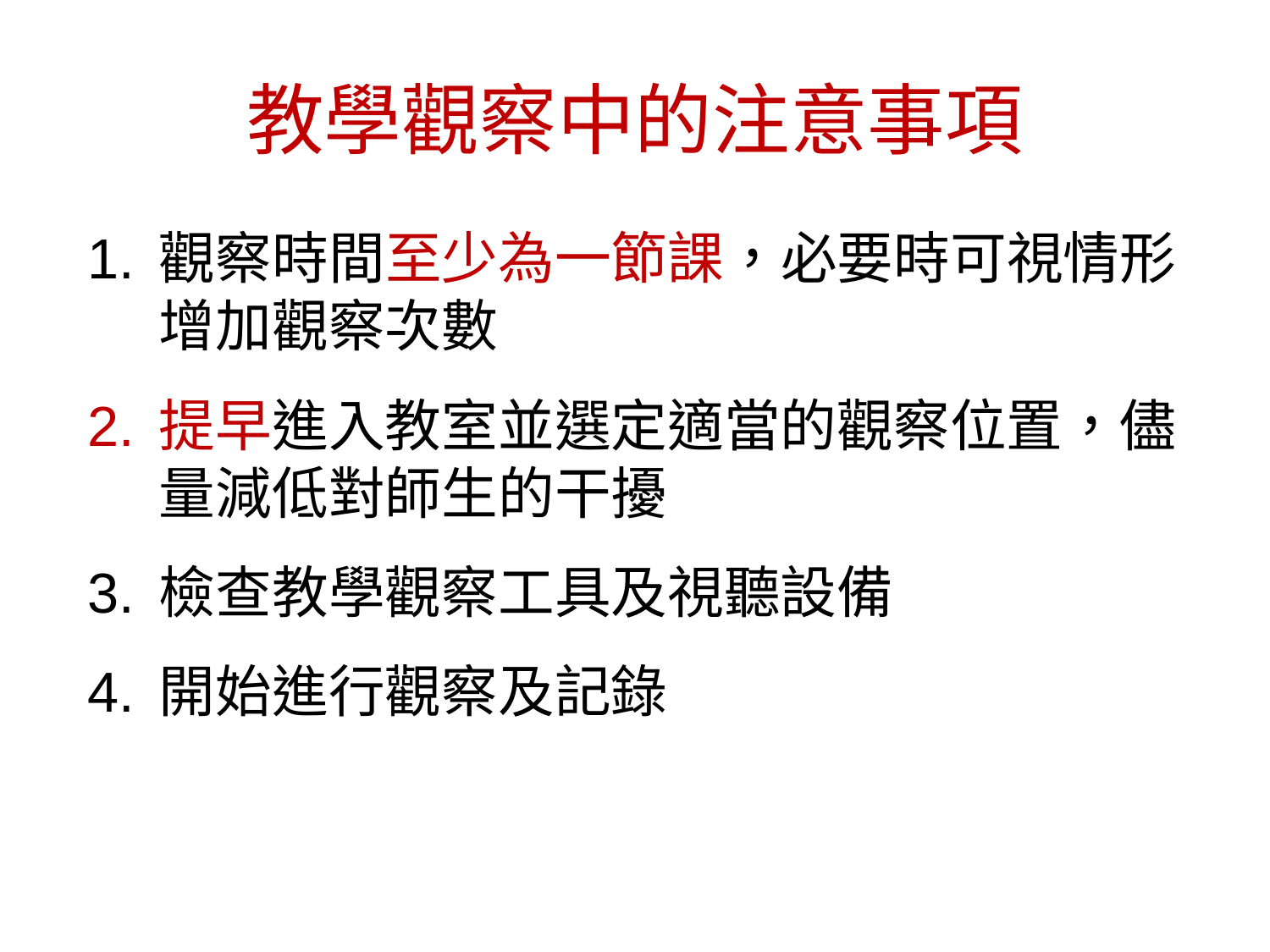

# 教學觀察中的注意事項
觀察時間至少為一節課，必要時可視情形增加觀察次數
提早進入教室並選定適當的觀察位置，儘量減低對師生的干擾
檢查教學觀察工具及視聽設備
開始進行觀察及記錄